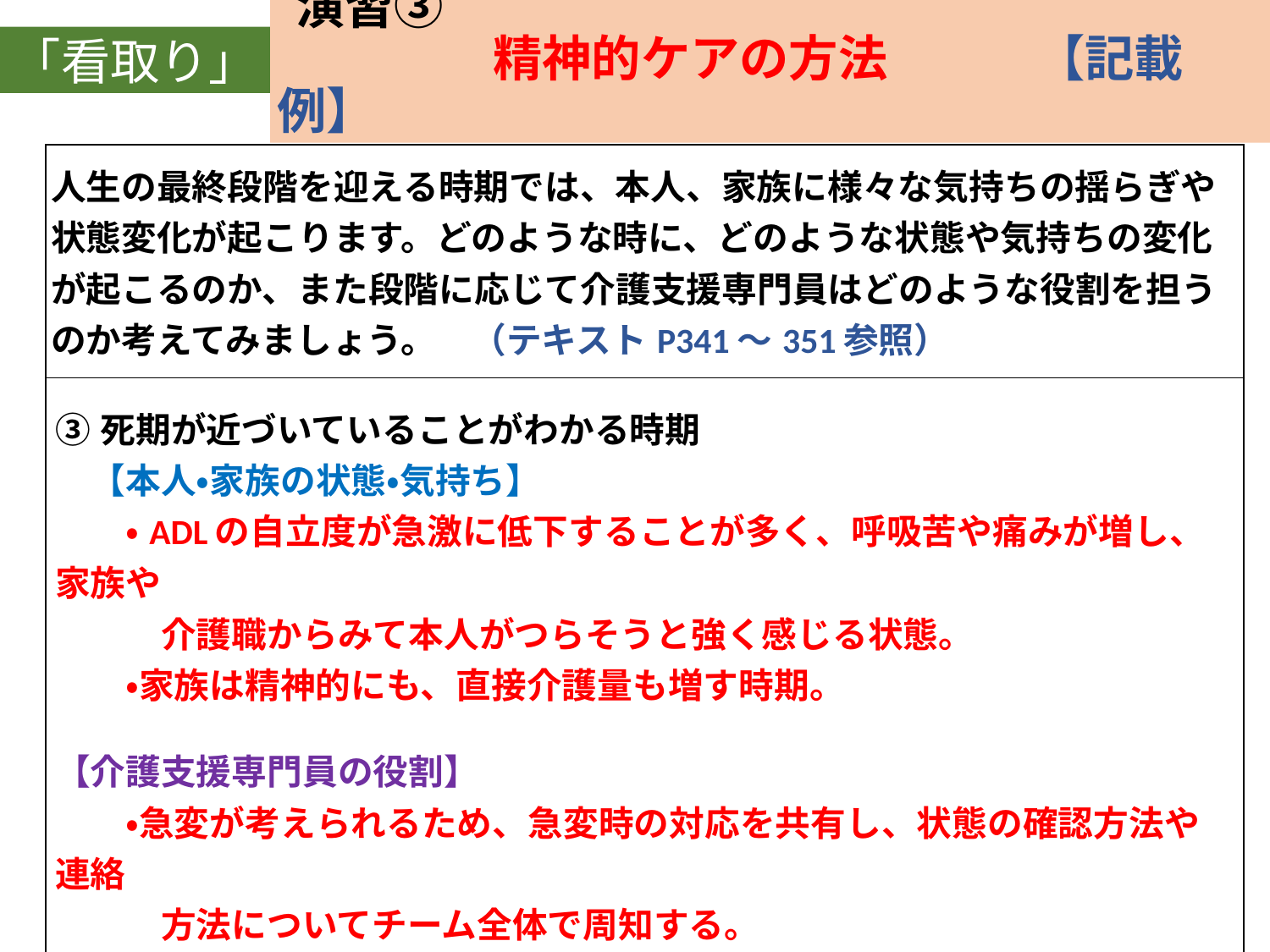

「看取り」
演習➂
　　　　精神的ケアの方法　　　【記載例】
| 人生の最終段階を迎える時期では、本人、家族に様々な気持ちの揺らぎや状態変化が起こります。どのような時に、どのような状態や気持ちの変化が起こるのか、また段階に応じて介護支援専門員はどのような役割を担うのか考えてみましょう。　（テキストP341～351参照） |
| --- |
| ➂死期が近づいていることがわかる時期 　【本人・家族の状態・気持ち】 　　・ADLの自立度が急激に低下することが多く、呼吸苦や痛みが増し、家族や 　　　介護職からみて本人がつらそうと強く感じる状態。 　　・家族は精神的にも、直接介護量も増す時期。   【介護支援専門員の役割】 　　・急変が考えられるため、急変時の対応を共有し、状態の確認方法や連絡 　　　方法についてチーム全体で周知する。 　　・急変時の延命処置等について、主治医を中心にチームで周知する。 　　・身体的安楽への支援をする。 　　・予測される予後や病状の変化についての観察視点を共通認識する。 |